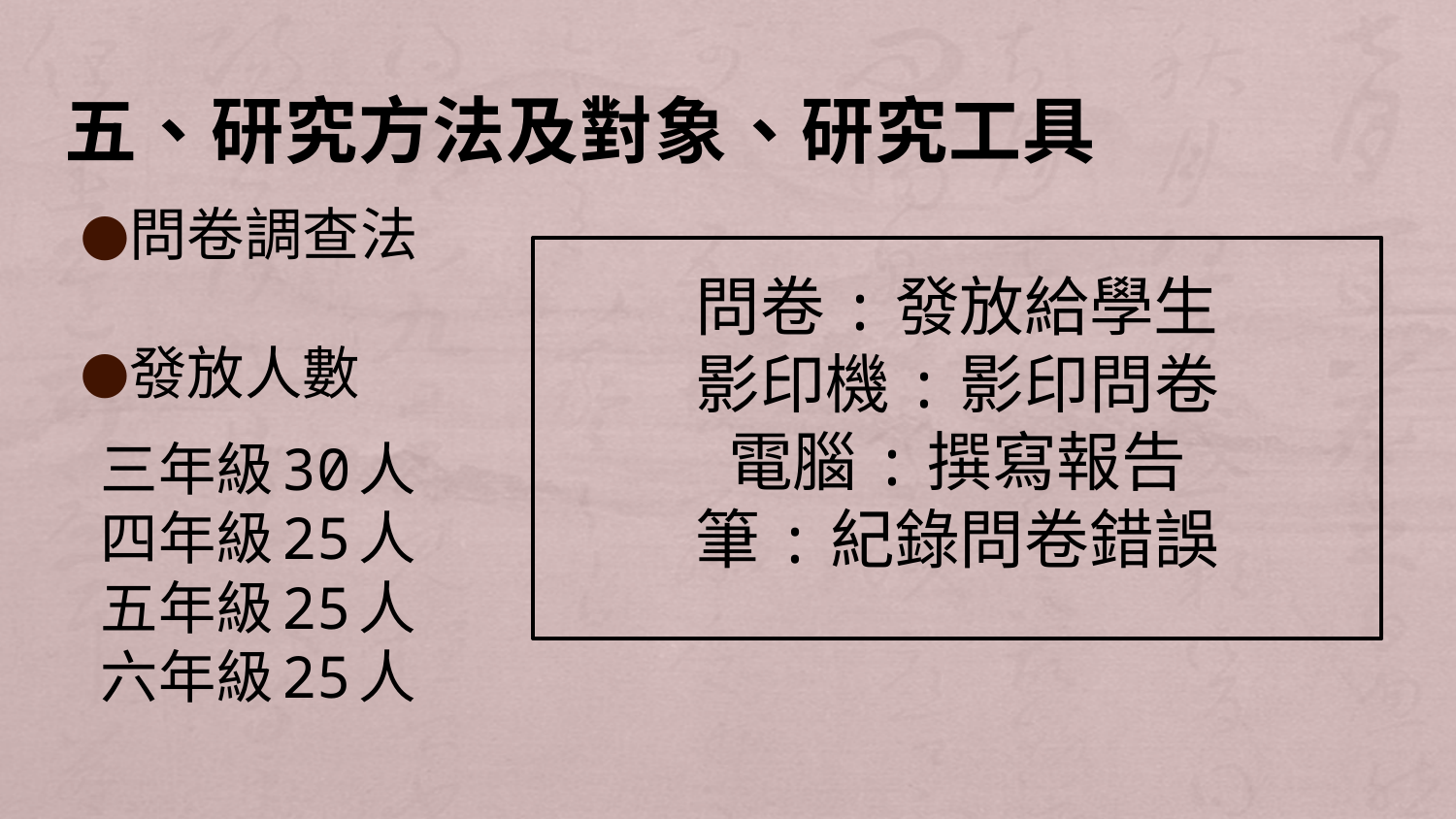

# 五、研究方法及對象、研究工具
問卷調查法

發放人數

 三年級30人
 四年級25人
 五年級25人
 六年級25人

問卷:發放給學生
影印機:影印問卷
電腦:撰寫報告
筆:紀錄問卷錯誤